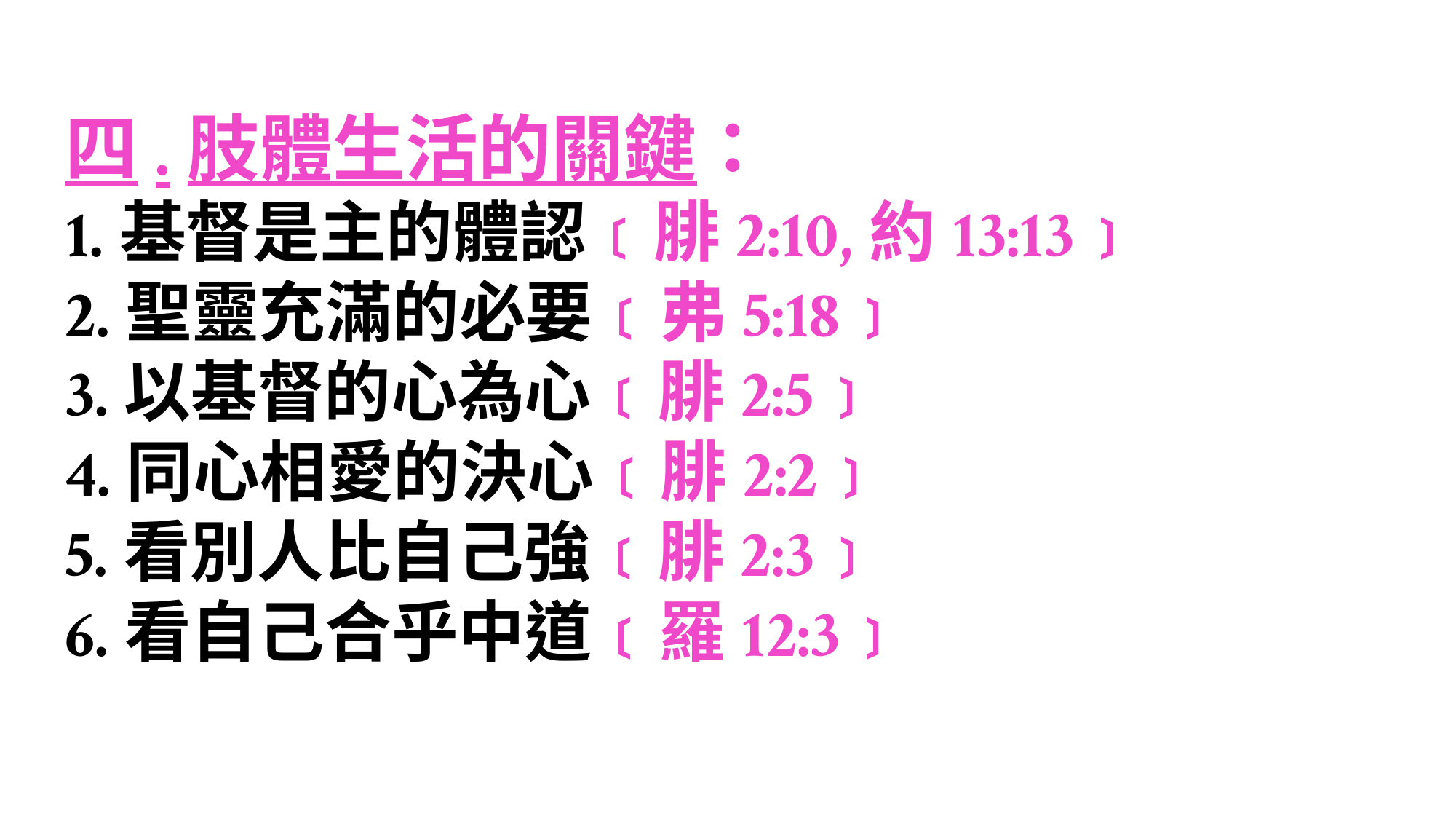

四.肢體生活的關鍵：
1.基督是主的體認﹝腓2:10,約13:13﹞
2.聖靈充滿的必要﹝弗5:18﹞
3.以基督的心為心﹝腓2:5﹞
4.同心相愛的決心﹝腓2:2﹞
5.看別人比自己強﹝腓2:3﹞
6.看自己合乎中道﹝羅12:3﹞